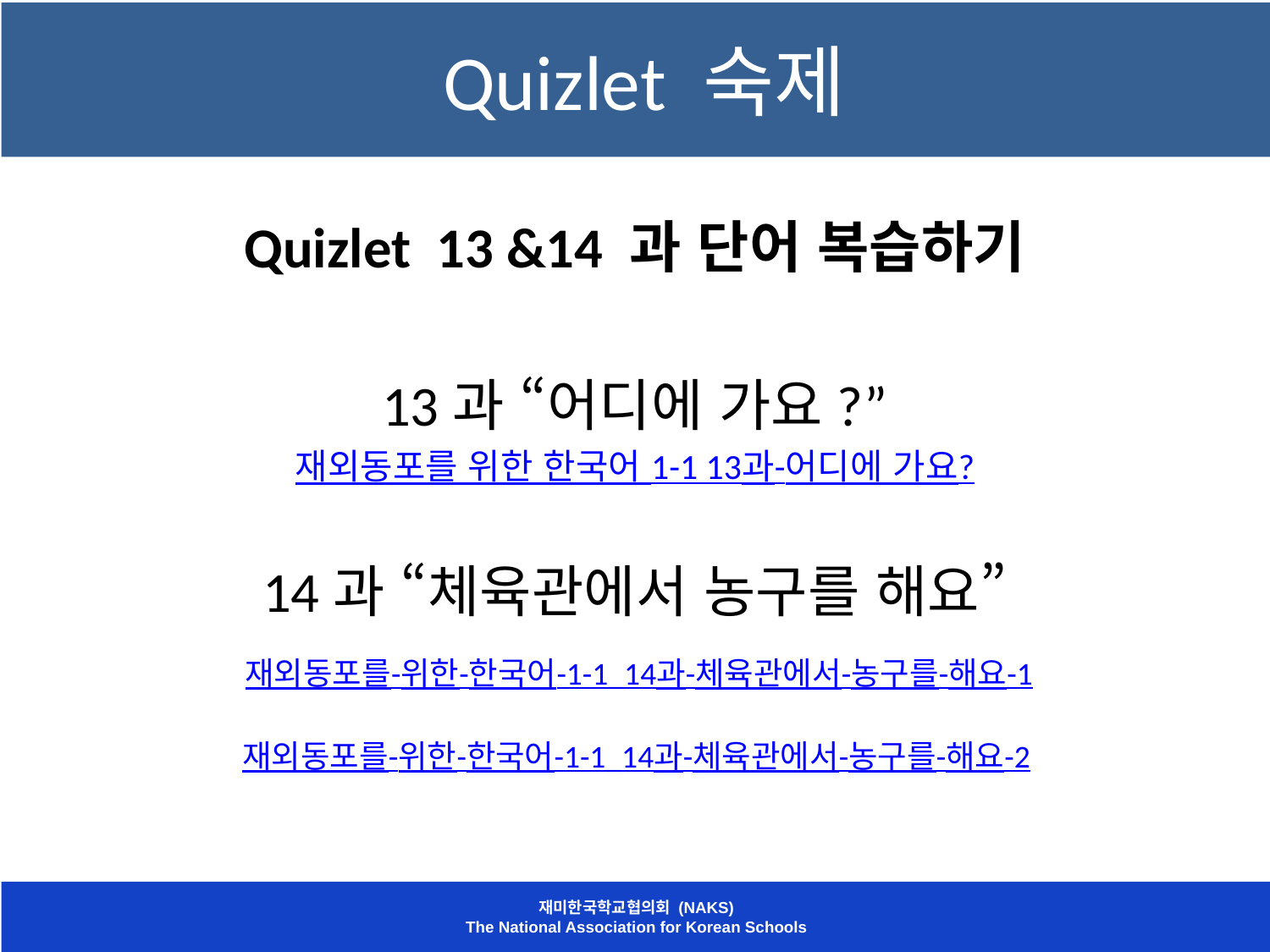

# Quizlet 숙제

Quizlet  13 &14 과 단어 복습하기

13과 “어디에 가요?”
재외동포를 위한 한국어 1-1 13과-어디에 가요?

14과 “체육관에서 농구를 해요”
재외동포를-위한-한국어-1-1_14과-체육관에서-농구를-해요-1
재외동포를-위한-한국어-1-1_14과-체육관에서-농구를-해요-2
재미한국학교협의회 (NAKS)
The National Association for Korean Schools